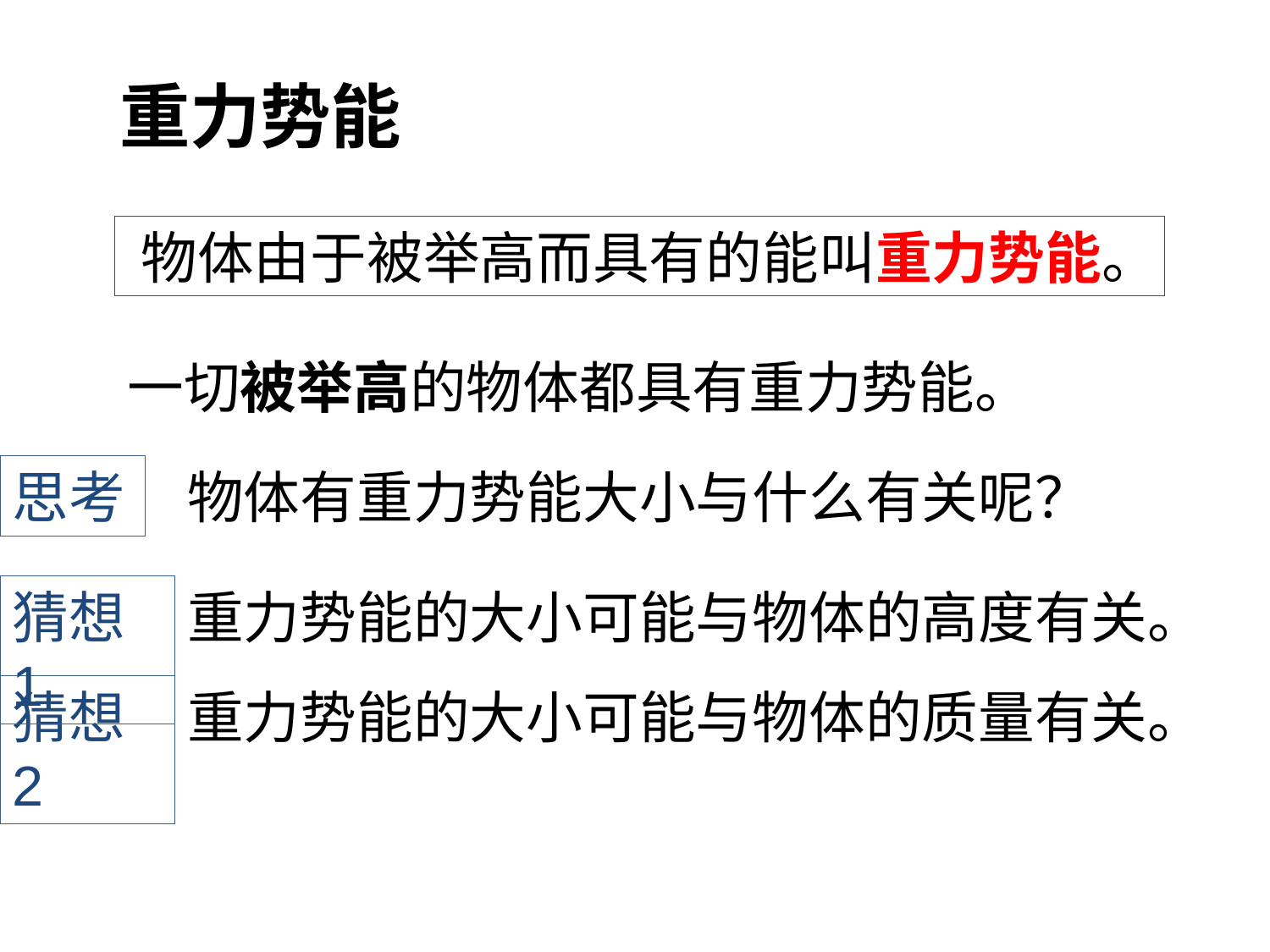

重力势能
﻿物体由于被举高而具有的能叫重力势能。
一切被举高的物体都具有重力势能。
思考
物体有重力势能大小与什么有关呢？
猜想1
重力势能的大小可能与物体的高度有关。
猜想2
重力势能的大小可能与物体的质量有关。